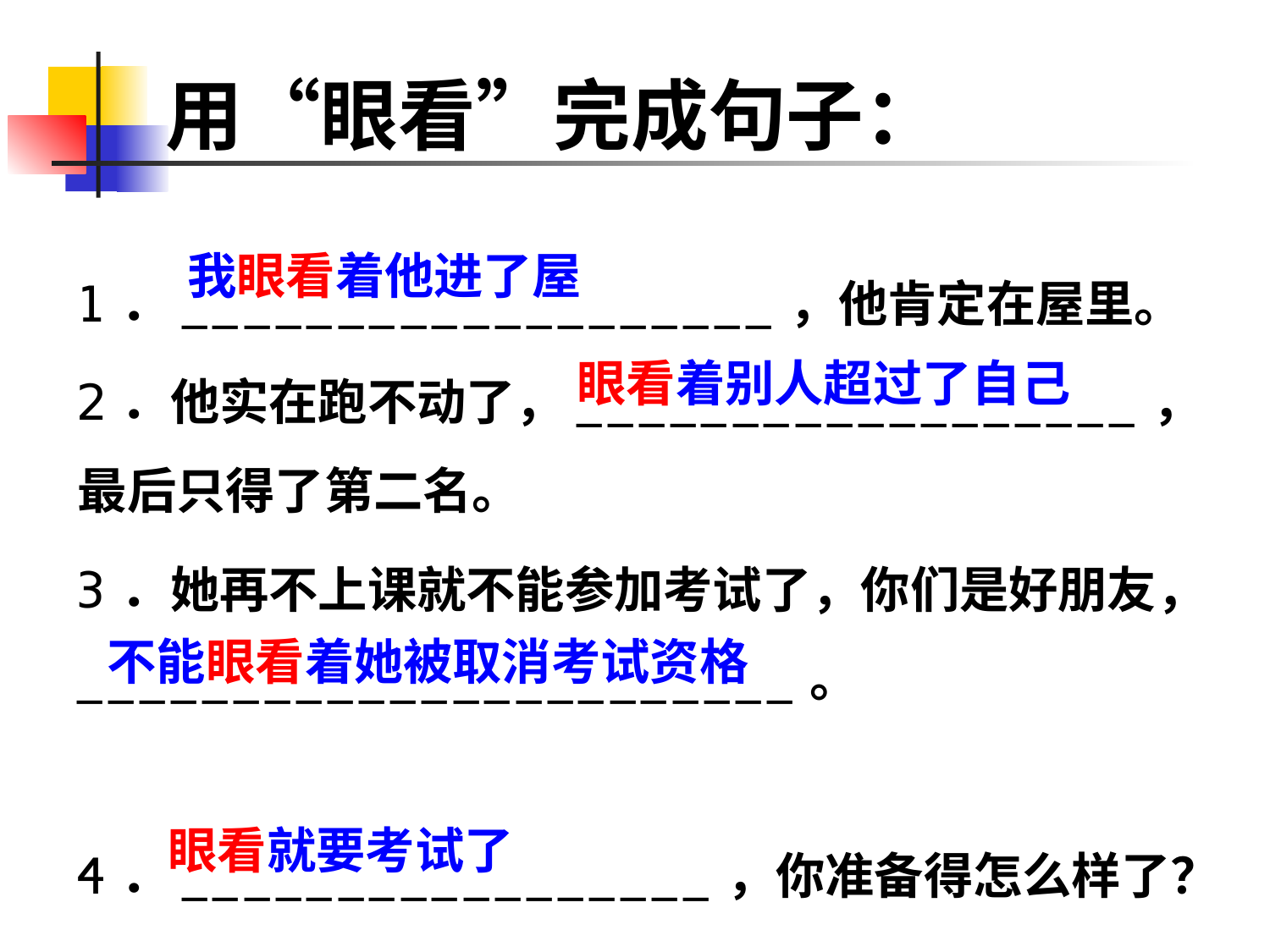

# 用“眼看”完成句子：
1．___________________，他肯定在屋里。
2．他实在跑不动了，__________________，最后只得了第二名。
3．她再不上课就不能参加考试了，你们是好朋友，_______________________。

4．_________________，你准备得怎么样了？

我眼看着他进了屋
眼看着别人超过了自己
不能眼看着她被取消考试资格
眼看就要考试了